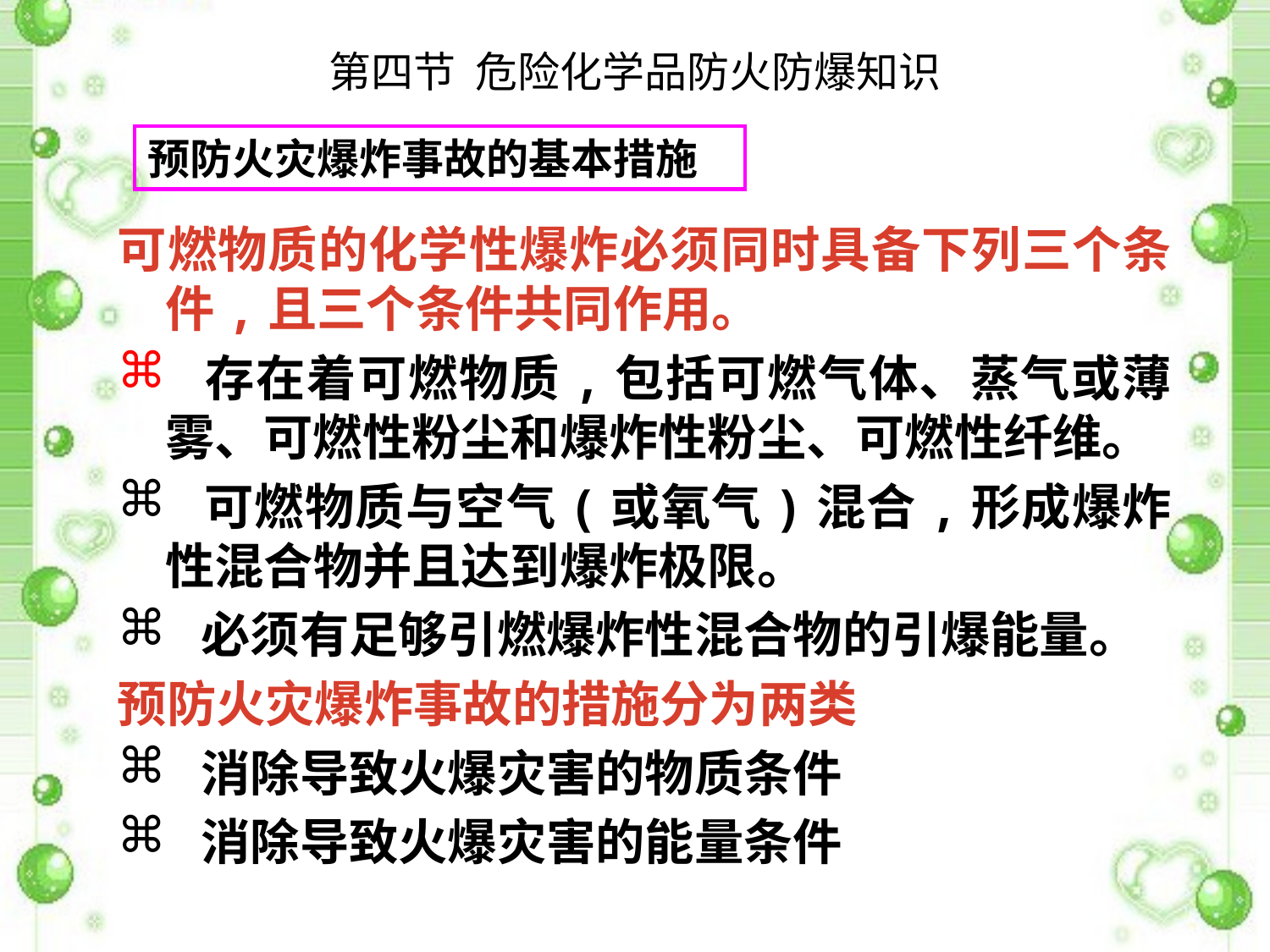

第四节  危险化学品防火防爆知识
预防火灾爆炸事故的基本措施
可燃物质的化学性爆炸必须同时具备下列三个条件,且三个条件共同作用。
  存在着可燃物质,包括可燃气体、蒸气或薄雾、可燃性粉尘和爆炸性粉尘、可燃性纤维。
  可燃物质与空气(或氧气)混合,形成爆炸性混合物并且达到爆炸极限。
  必须有足够引燃爆炸性混合物的引爆能量。
预防火灾爆炸事故的措施分为两类
  消除导致火爆灾害的物质条件
  消除导致火爆灾害的能量条件